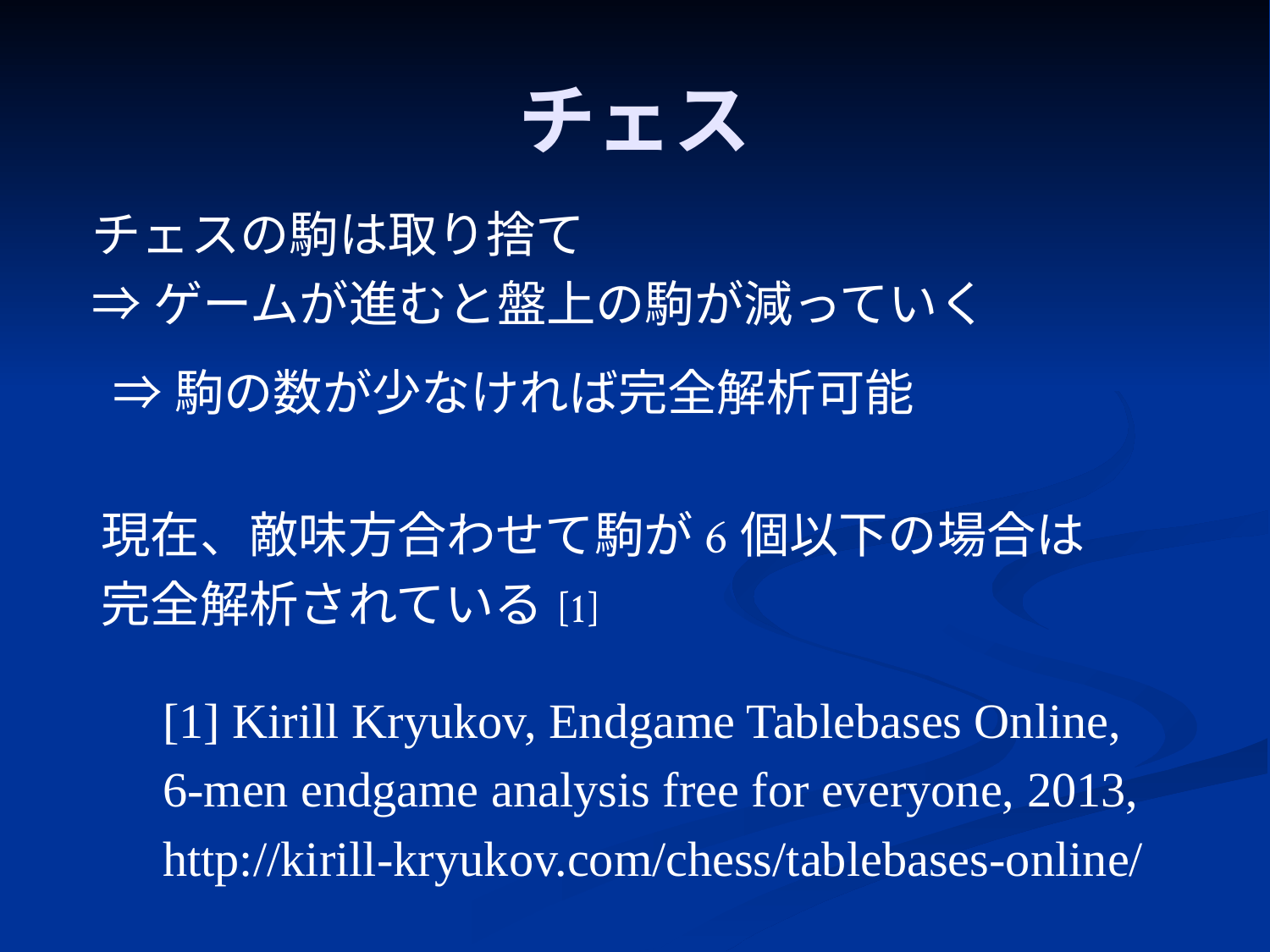

# チェス
チェスの駒は取り捨て
⇒ゲームが進むと盤上の駒が減っていく
⇒駒の数が少なければ完全解析可能
現在、敵味方合わせて駒が6個以下の場合は
完全解析されている[1]
[1] Kirill Kryukov, Endgame Tablebases Online,
6-men endgame analysis free for everyone, 2013,
http://kirill-kryukov.com/chess/tablebases-online/